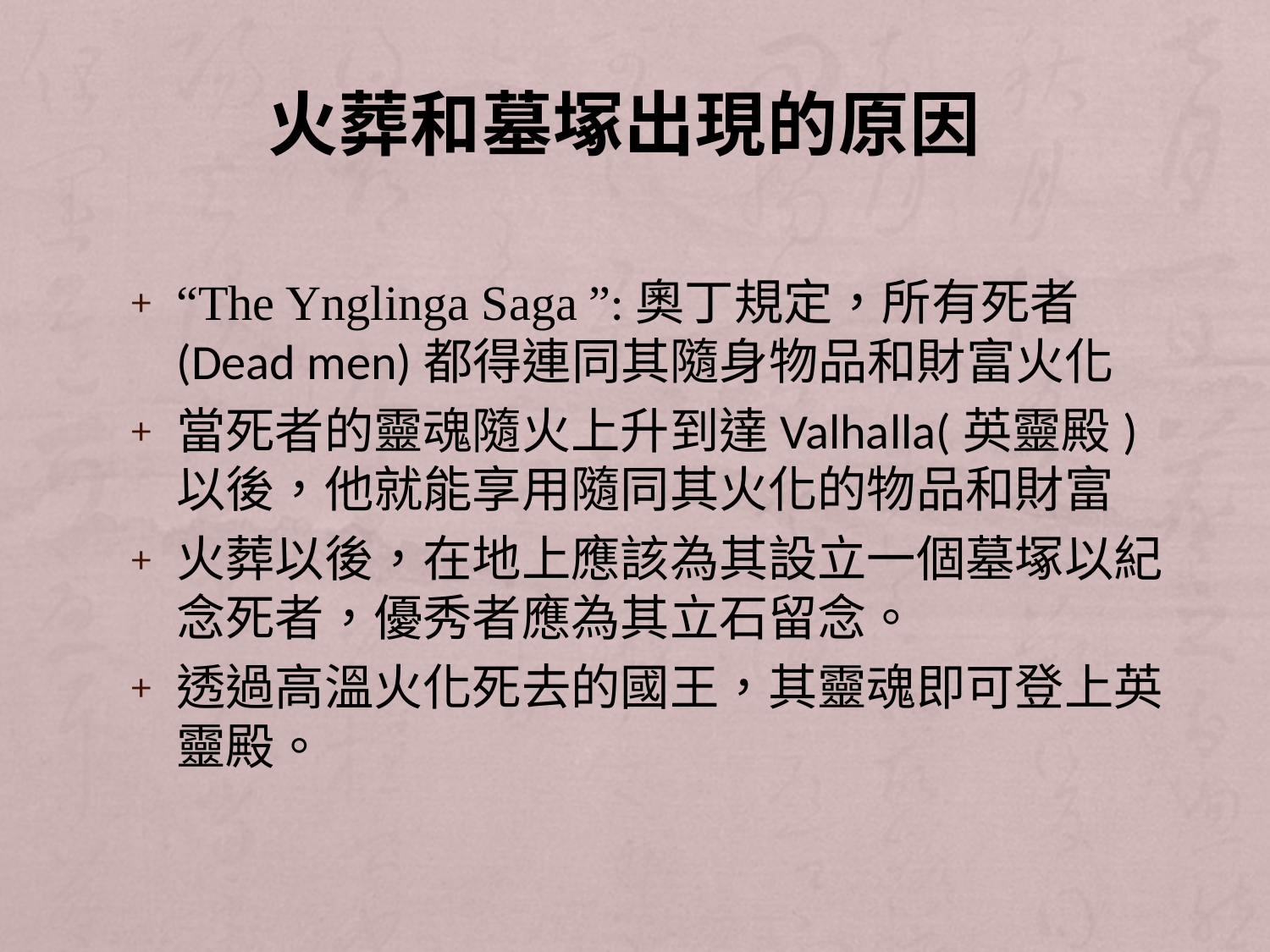

# 火葬和墓塚出現的原因
“The Ynglinga Saga ”:奧丁規定，所有死者(Dead men)都得連同其隨身物品和財富火化
當死者的靈魂隨火上升到達Valhalla(英靈殿)以後，他就能享用隨同其火化的物品和財富
火葬以後，在地上應該為其設立一個墓塚以紀念死者，優秀者應為其立石留念。
透過高溫火化死去的國王，其靈魂即可登上英靈殿。